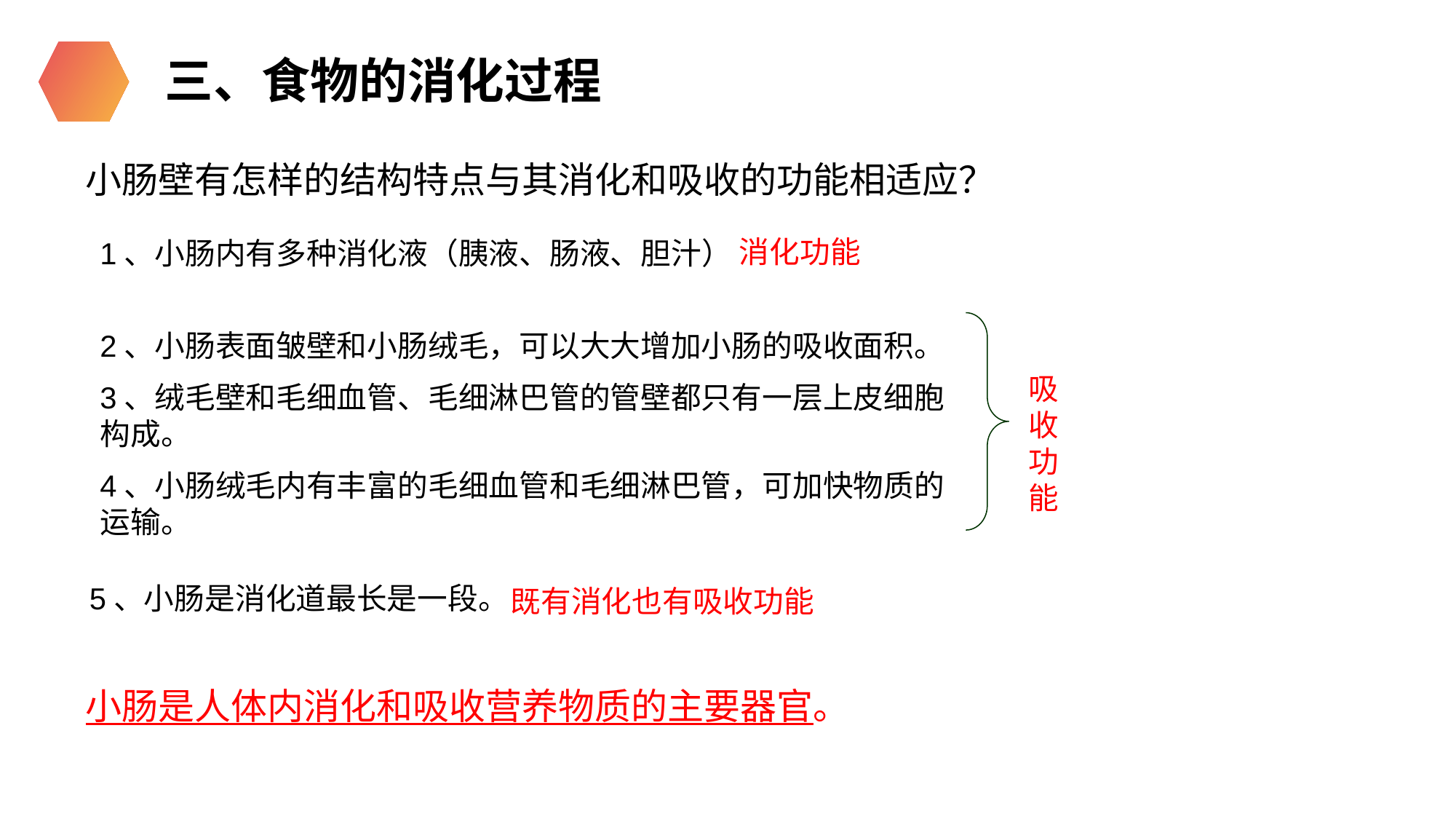

三、食物的消化过程
    小肠壁有怎样的结构特点与其消化和吸收的功能相适应？
消化功能
1、小肠内有多种消化液（胰液、肠液、胆汁）

2、小肠表面皱壁和小肠绒毛，可以大大增加小肠的吸收面积。
3、绒毛壁和毛细血管、毛细淋巴管的管壁都只有一层上皮细胞构成。
4、小肠绒毛内有丰富的毛细血管和毛细淋巴管，可加快物质的运输。
吸
收
功
能
5、小肠是消化道最长是一段。
既有消化也有吸收功能
小肠是人体内消化和吸收营养物质的主要器官。